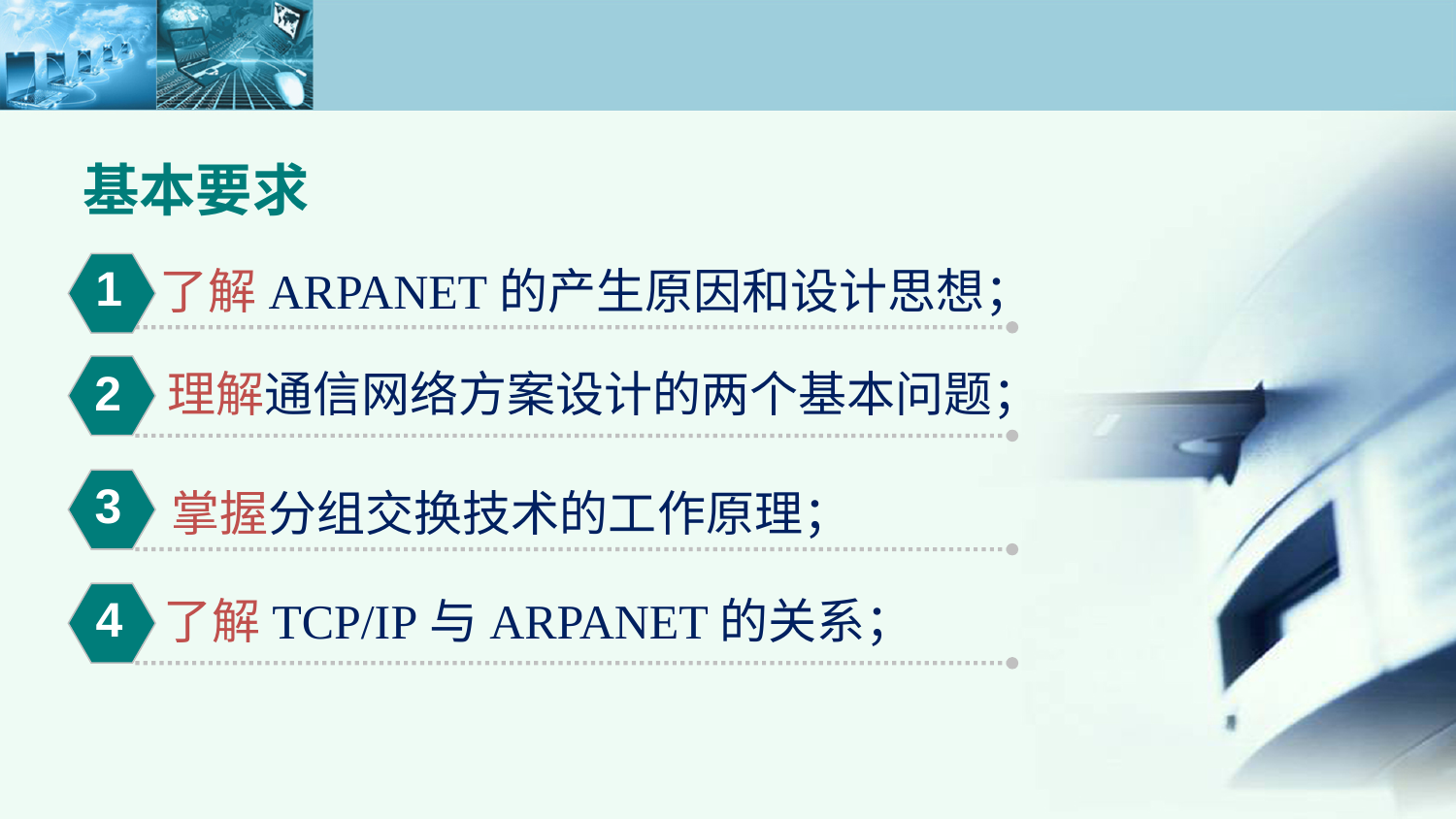

基本要求
1
 了解ARPANET的产生原因和设计思想；

2

 理解通信网络方案设计的两个基本问题；

3

 掌握分组交换技术的工作原理；

 了解TCP/IP与ARPANET的关系；

4